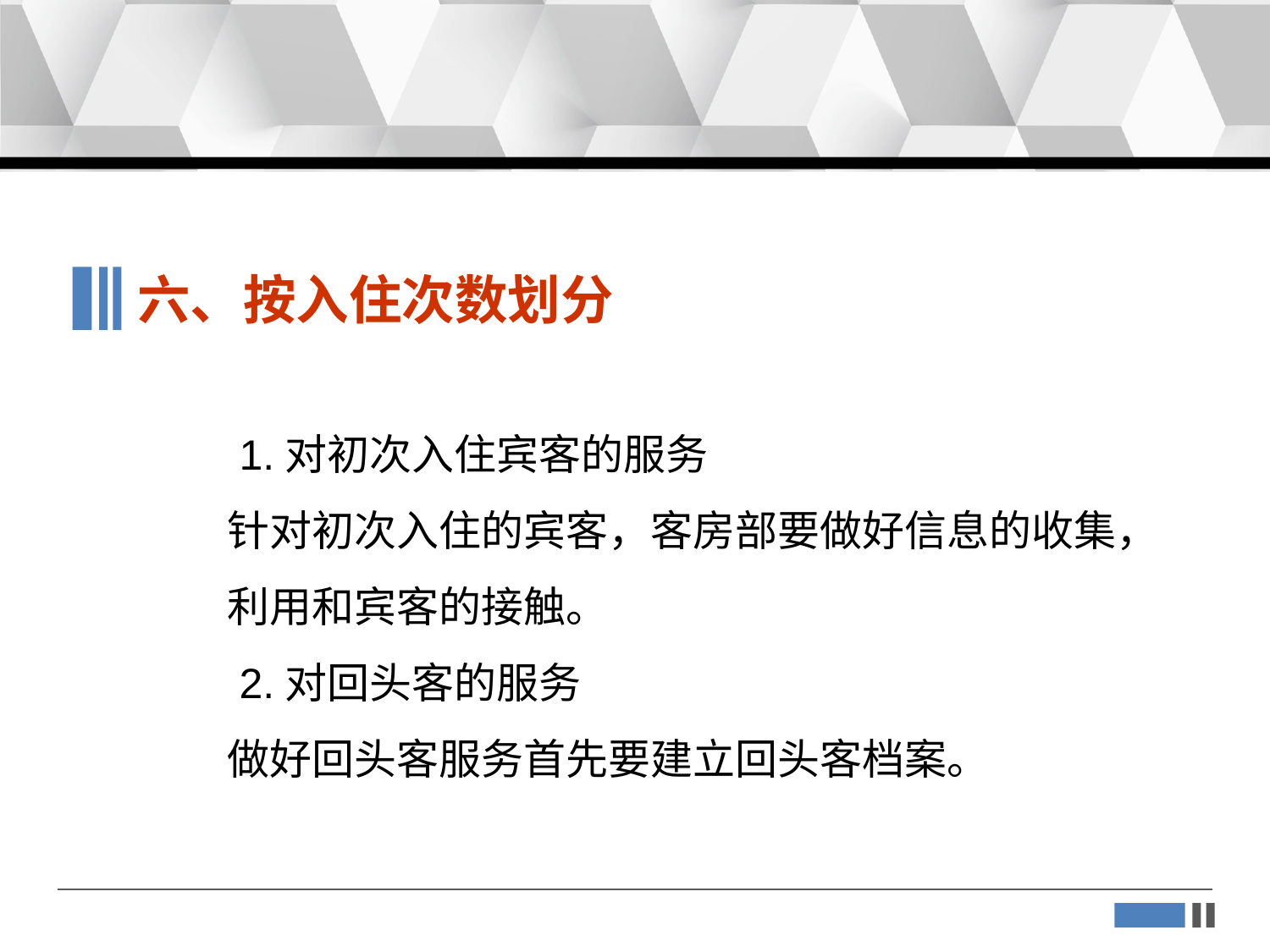

六、按入住次数划分

 1.对初次入住宾客的服务
针对初次入住的宾客，客房部要做好信息的收集，利用和宾客的接触。
 2.对回头客的服务
做好回头客服务首先要建立回头客档案。